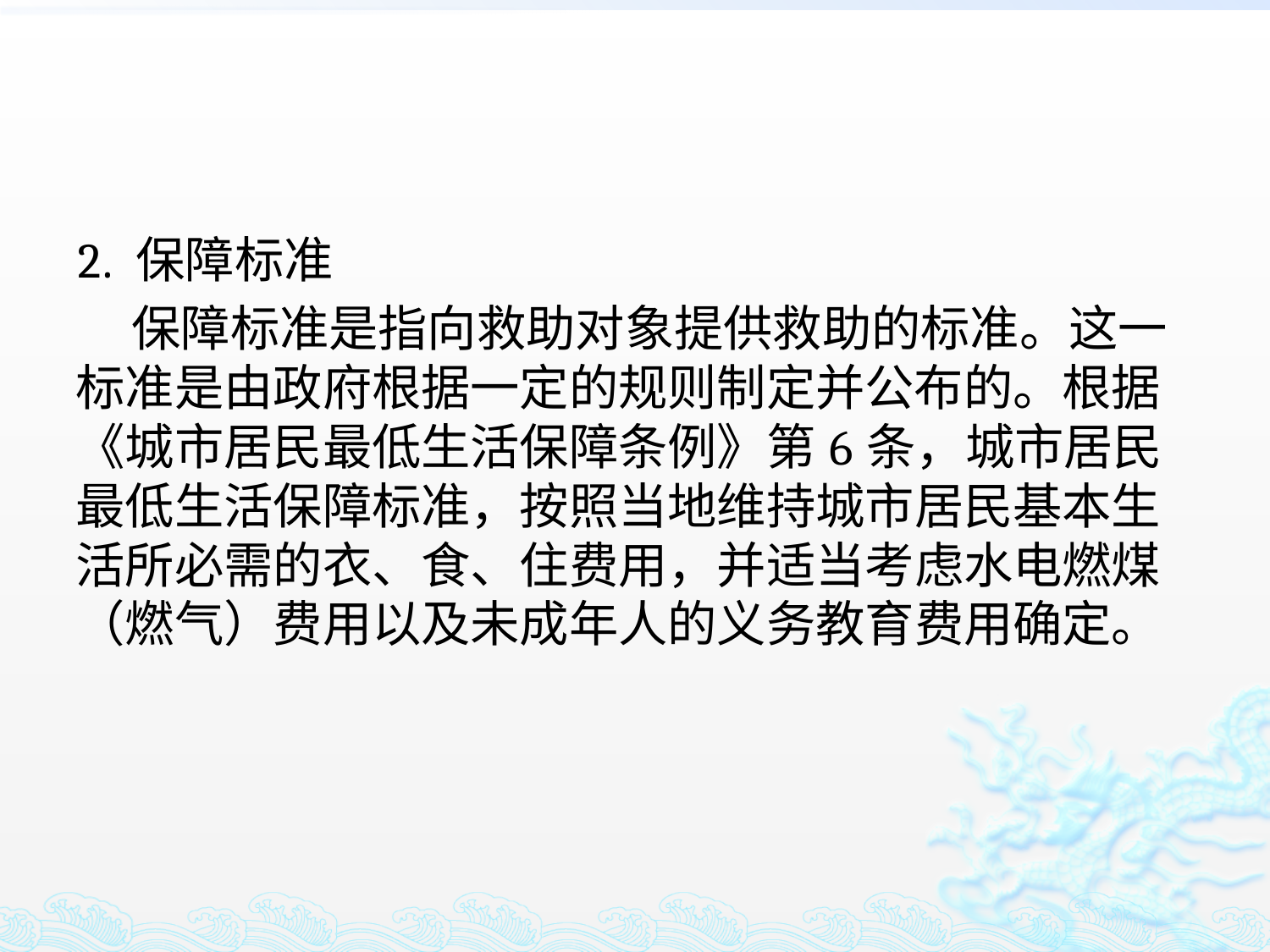

#
2. 保障标准
    保障标准是指向救助对象提供救助的标准。这一标准是由政府根据一定的规则制定并公布的。根据《城市居民最低生活保障条例》第6条，城市居民最低生活保障标准，按照当地维持城市居民基本生活所必需的衣、食、住费用，并适当考虑水电燃煤（燃气）费用以及未成年人的义务教育费用确定。